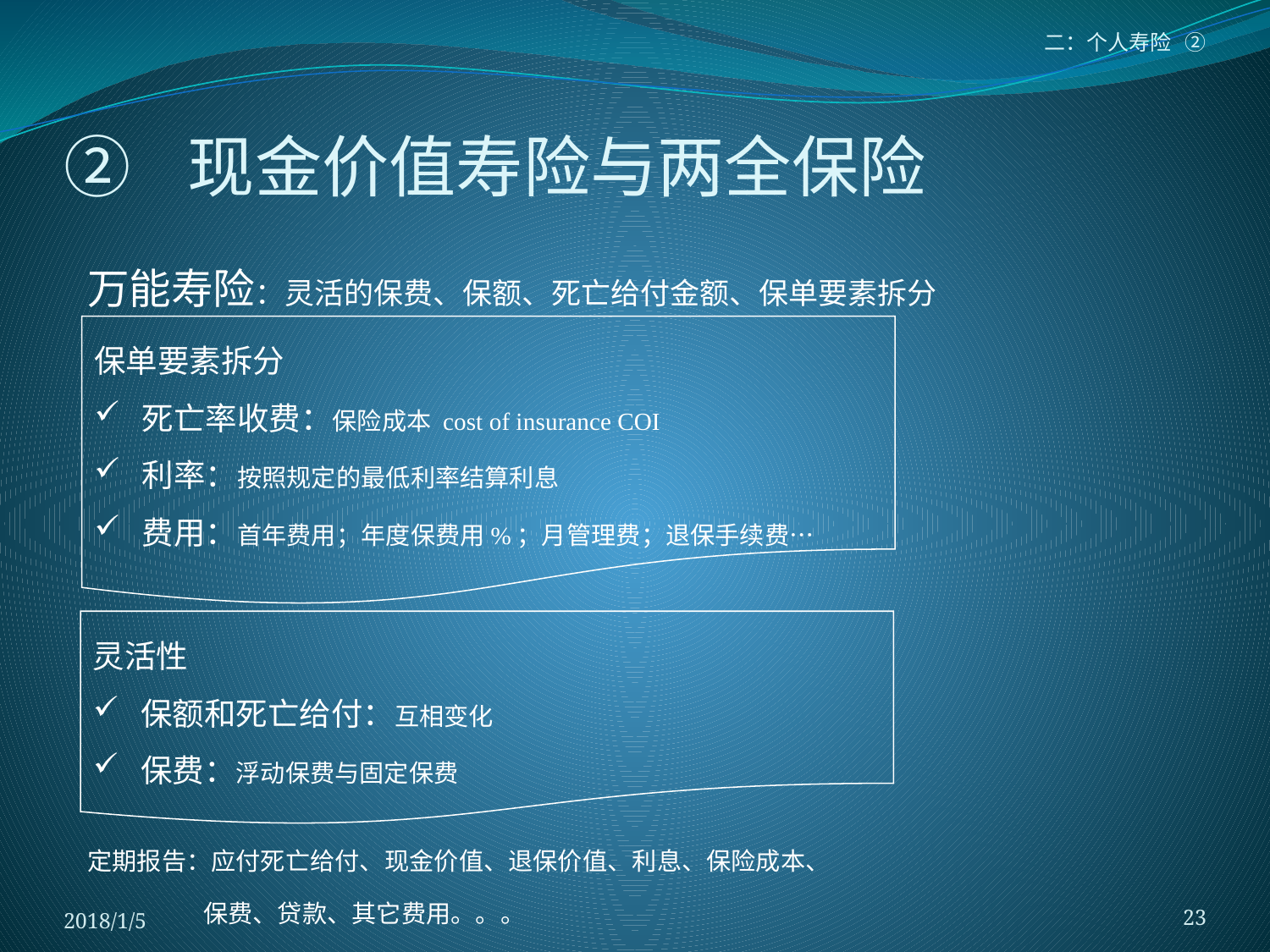

二：个人寿险   ②
# ②   现金价值寿险与两全保险
万能寿险：灵活的保费、保额、死亡给付金额、保单要素拆分
保单要素拆分
死亡率收费：保险成本 cost of insurance COI
利率：按照规定的最低利率结算利息
费用：首年费用；年度保费用%；月管理费；退保手续费…

灵活性
保额和死亡给付：互相变化
保费：浮动保费与固定保费
定期报告：应付死亡给付、现金价值、退保价值、利息、保险成本、
                    保费、贷款、其它费用。。。
2018/1/5
23